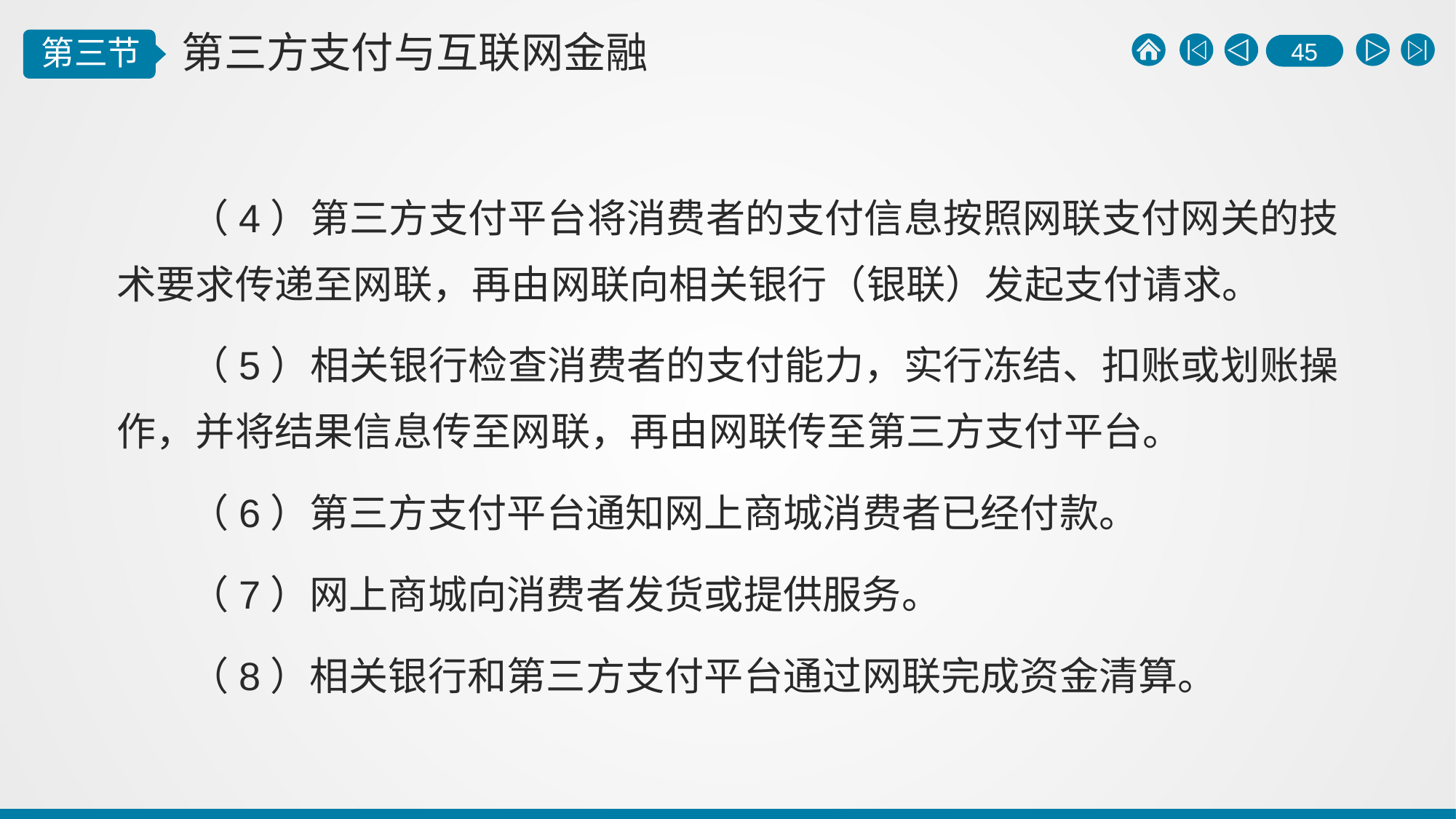

（4）第三方支付平台将消费者的支付信息按照网联支付网关的技术要求传递至网联，再由网联向相关银行（银联）发起支付请求。
（5）相关银行检查消费者的支付能力，实行冻结、扣账或划账操作，并将结果信息传至网联，再由网联传至第三方支付平台。
（6）第三方支付平台通知网上商城消费者已经付款。
（7）网上商城向消费者发货或提供服务。
（8）相关银行和第三方支付平台通过网联完成资金清算。